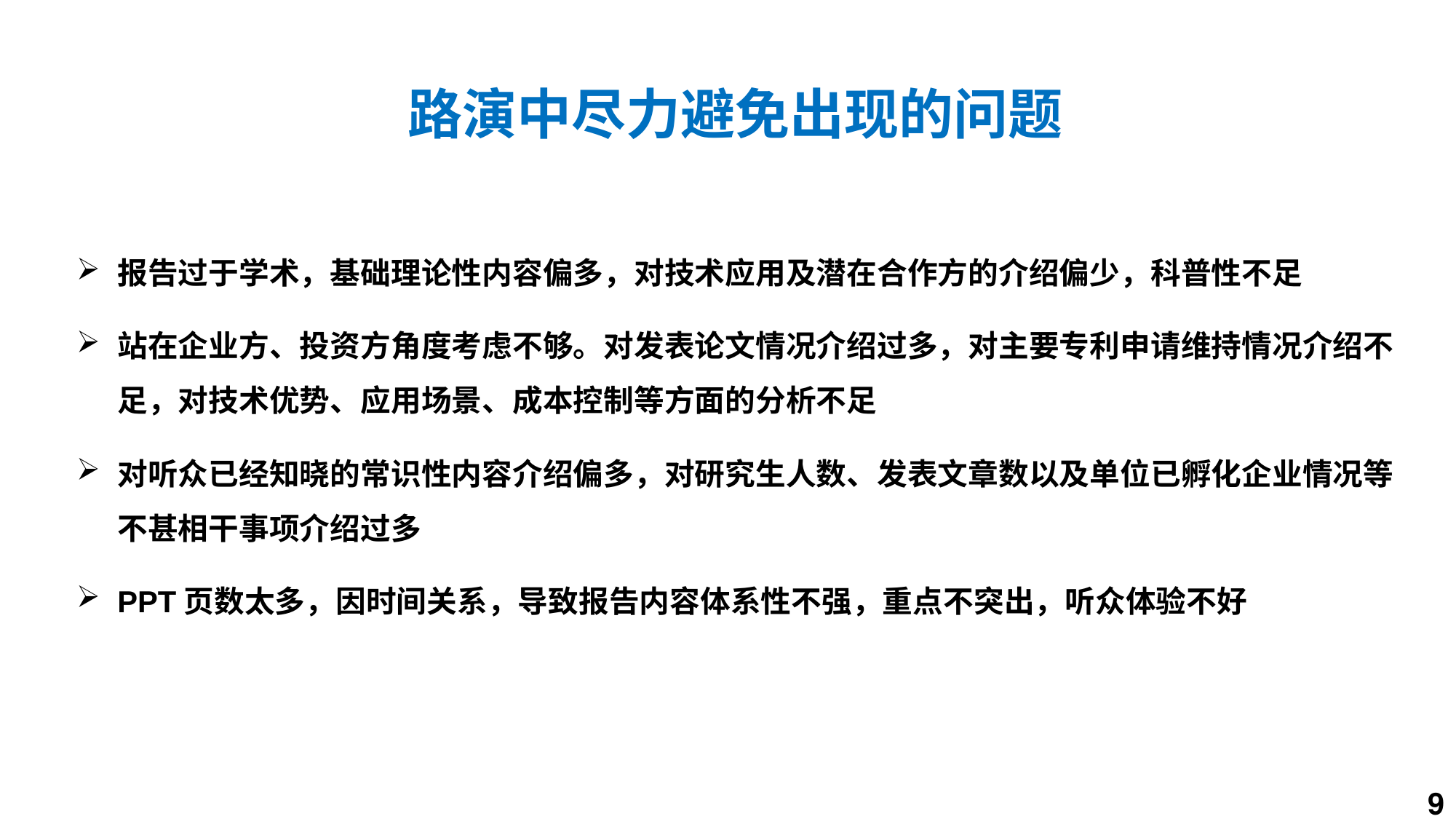

路演中尽力避免出现的问题

报告过于学术，基础理论性内容偏多，对技术应用及潜在合作方的介绍偏少，科普性不足
站在企业方、投资方角度考虑不够。对发表论文情况介绍过多，对主要专利申请维持情况介绍不足，对技术优势、应用场景、成本控制等方面的分析不足
对听众已经知晓的常识性内容介绍偏多，对研究生人数、发表文章数以及单位已孵化企业情况等不甚相干事项介绍过多
PPT页数太多，因时间关系，导致报告内容体系性不强，重点不突出，听众体验不好
9